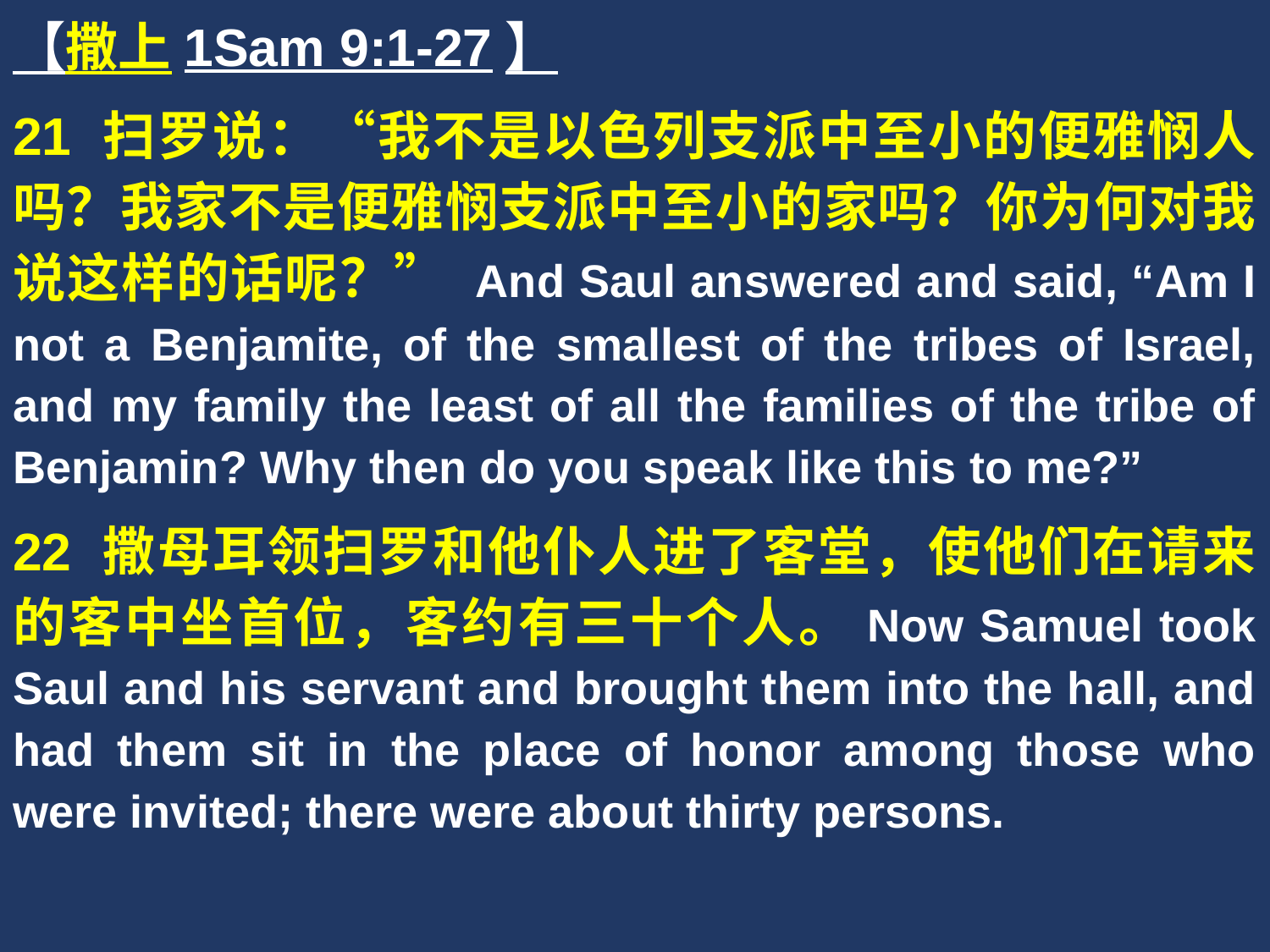

【撒上1Sam 9:1-27】
21 扫罗说：“我不是以色列支派中至小的便雅悯人吗？我家不是便雅悯支派中至小的家吗？你为何对我说这样的话呢？” And Saul answered and said, “Am I not a Benjamite, of the smallest of the tribes of Israel, and my family the least of all the families of the tribe of Benjamin? Why then do you speak like this to me?”
22 撒母耳领扫罗和他仆人进了客堂，使他们在请来的客中坐首位，客约有三十个人。Now Samuel took Saul and his servant and brought them into the hall, and had them sit in the place of honor among those who were invited; there were about thirty persons.